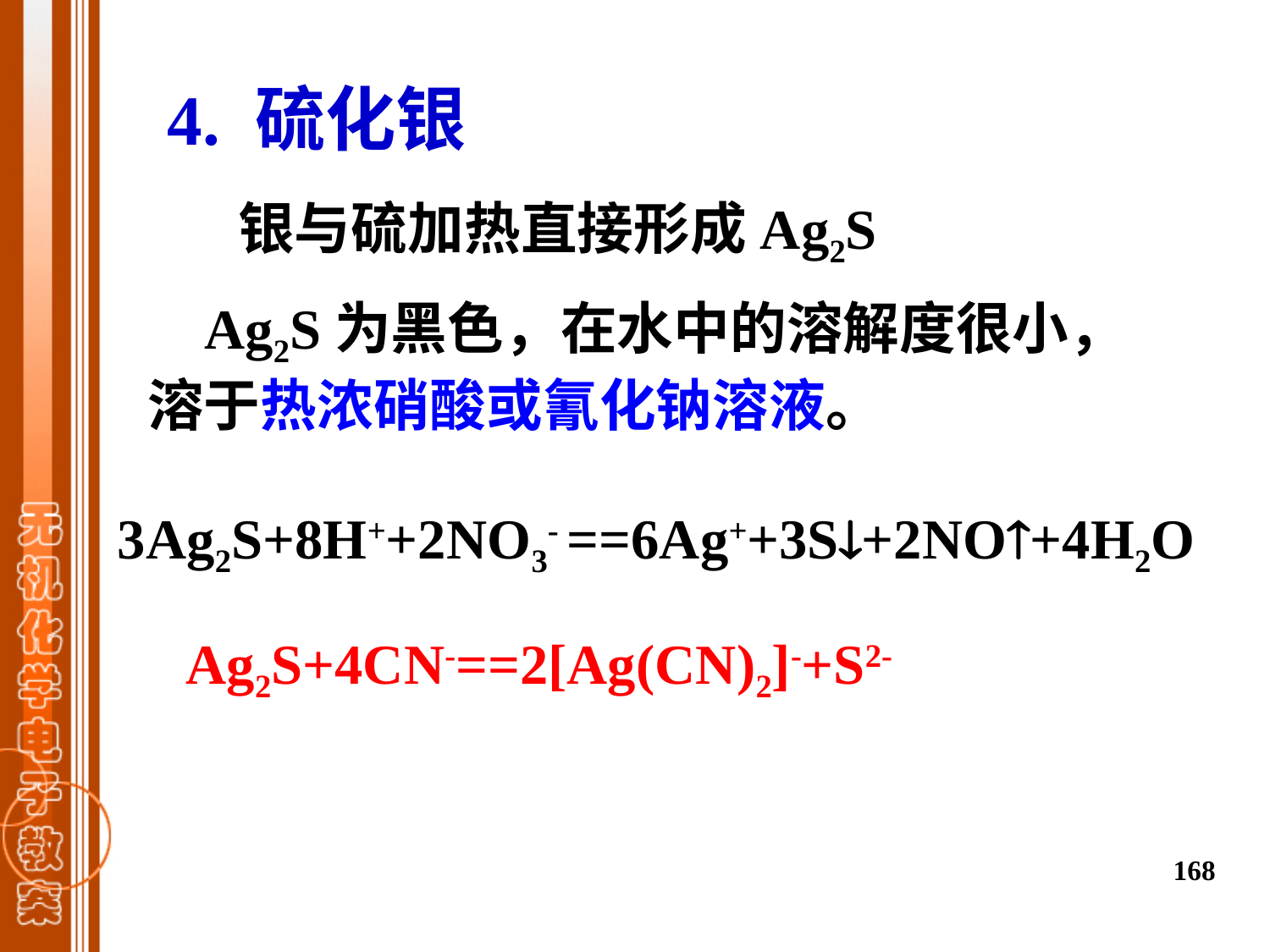

4. 硫化银
   银与硫加热直接形成Ag2S
    Ag2S为黑色，在水中的溶解度很小，溶于热浓硝酸或氰化钠溶液。
3Ag2S+8H++2NO3- ==6Ag++3S↓+2NO↑+4H2O
Ag2S+4CN-==2[Ag(CN)2]-+S2-
168